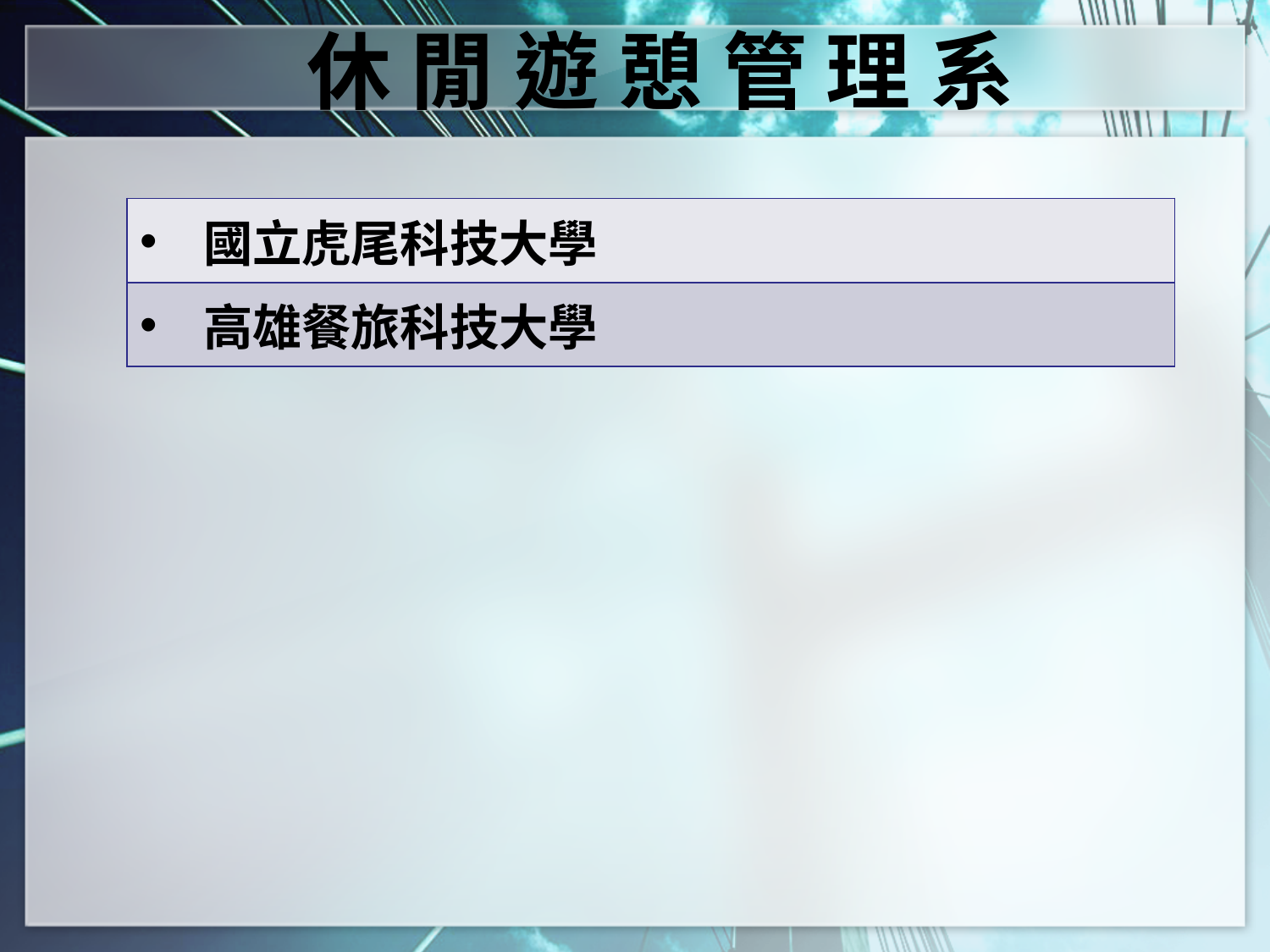

休 閒 遊 憩 管 理 系
| 國立虎尾科技大學 |
| --- |
| 高雄餐旅科技大學 |